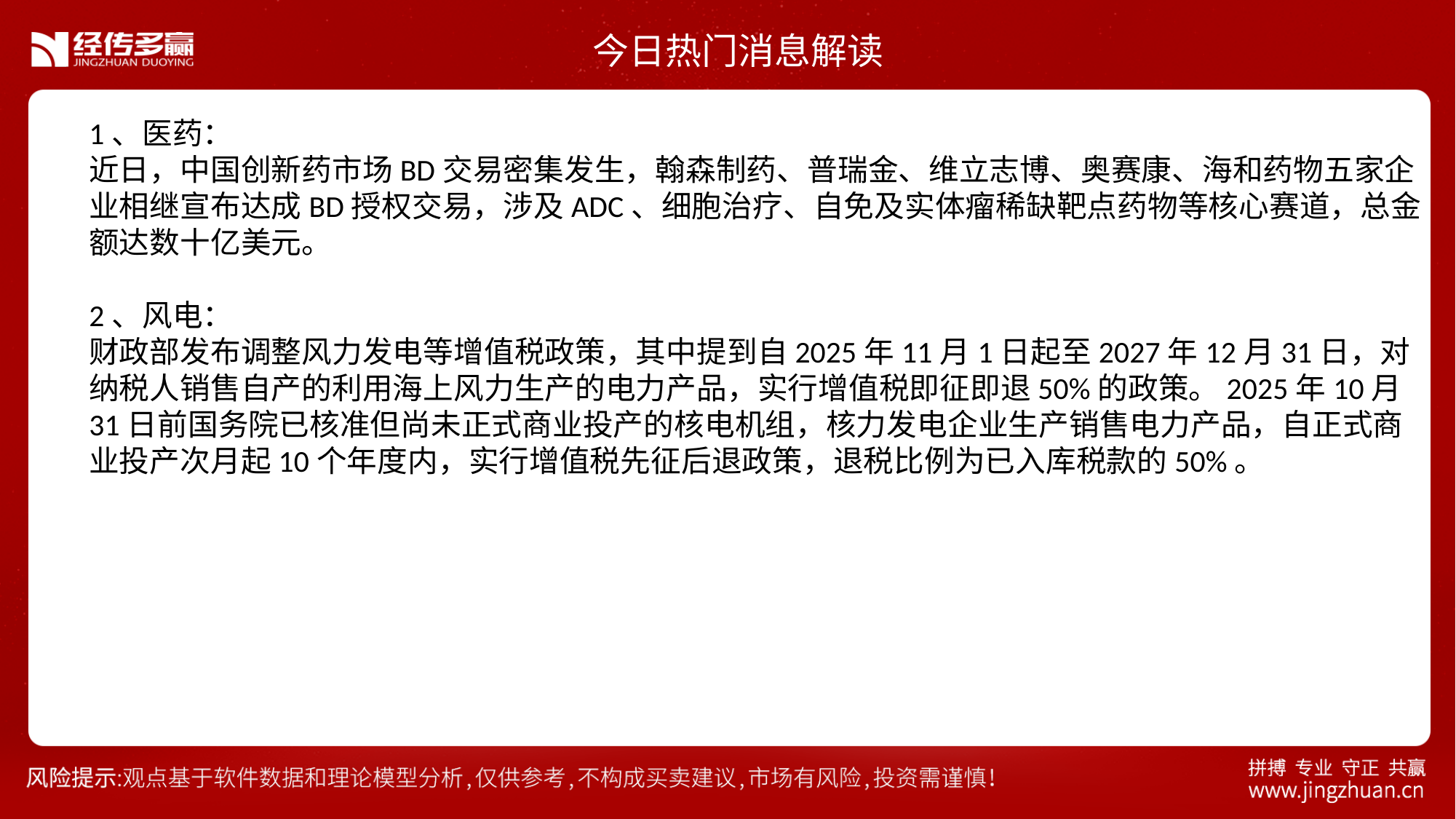

今日热门消息解读
1、医药：
近日，中国创新药市场BD交易密集发生，翰森制药、普瑞金、维立志博、奥赛康、海和药物五家企业相继宣布达成BD授权交易，涉及ADC、细胞治疗、自免及实体瘤稀缺靶点药物等核心赛道，总金额达数十亿美元。

2、风电：
财政部发布调整风力发电等增值税政策，其中提到自2025年11月1日起至2027年12月31日，对纳税人销售自产的利用海上风力生产的电力产品，实行增值税即征即退50%的政策。2025年10月31日前国务院已核准但尚未正式商业投产的核电机组，核力发电企业生产销售电力产品，自正式商业投产次月起10个年度内，实行增值税先征后退政策，退税比例为已入库税款的50%。